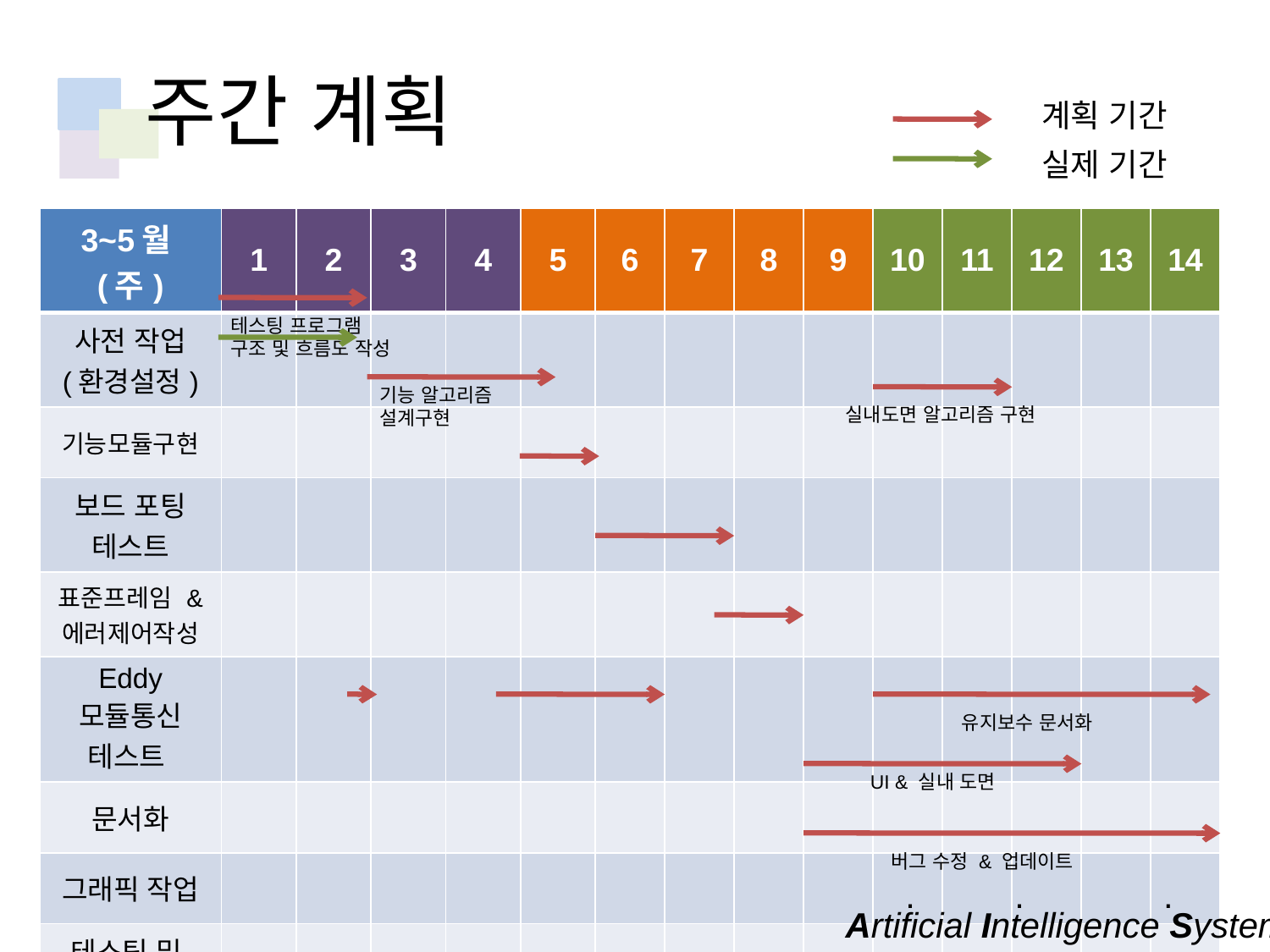

# 주간 계획

계획 기간
실제 기간
| 3~5월(주) | 1 | 2 | 3 | 4 | 5 | 6 | 7 | 8 | 9 | 10 | 11 | 12 | 13 | 14 |
| --- | --- | --- | --- | --- | --- | --- | --- | --- | --- | --- | --- | --- | --- | --- |
| 사전 작업 (환경설정) |  |  |  |  |  |  |  |  |  |  |  |  |  |  |
| 기능모듈구현 |  |  |  |  |  |  |  |  |  |  |  |  |  |  |
| 보드 포팅 테스트 |  |  |  |  |  |  |  |  |  |  |  |  |  |  |
| 표준프레임 & 에러제어작성 |  |  |  |  |  |  |  |  |  |  |  |  |  |  |
| Eddy 모듈통신 테스트 |  |  |  |  |  |  |  |  |  |  |  |  |  |  |
| 문서화 |  |  |  |  |  |  |  |  |  |  |  |  |  |  |
| 그래픽 작업 |  |  |  |  |  |  |  |  |  |  |  |  |  |  |
| 테스팅 및 유지보수 |  |  |  |  |  |  |  |  |  |  |  |  |  |  |
테스팅 프로그램
구조 및 흐름도 작성
기능 알고리즘 설계구현
실내도면 알고리즘 구현
유지보수 문서화
UI & 실내 도면
버그 수정 & 업데이트
.
.
.
Artificial Intelligence System
6